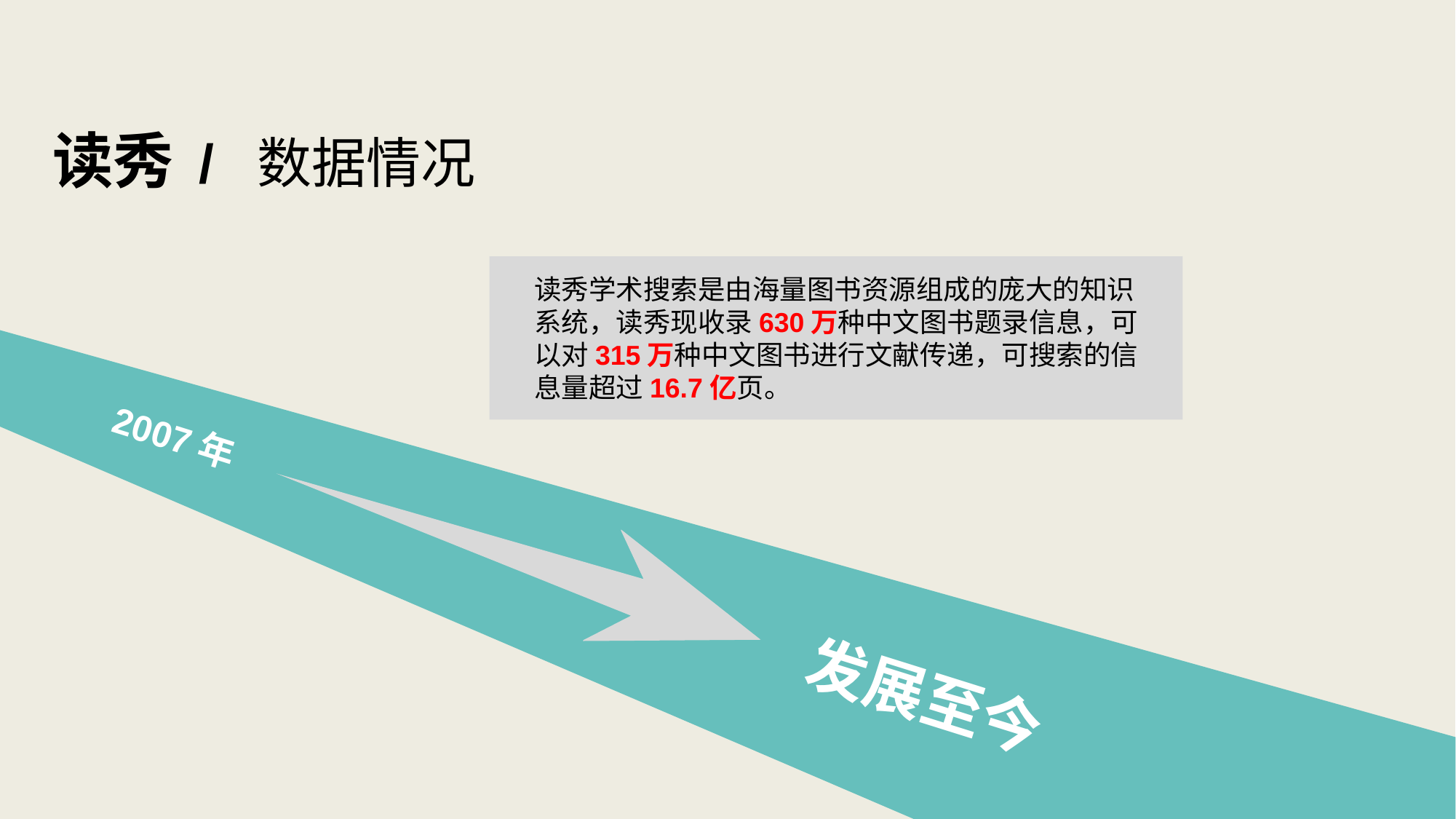

读秀 /  数据情况

读秀学术搜索是由海量图书资源组成的庞大的知识系统，读秀现收录630万种中文图书题录信息，可以对315万种中文图书进行文献传递，可搜索的信息量超过16.7亿页。

2007年

发展至今